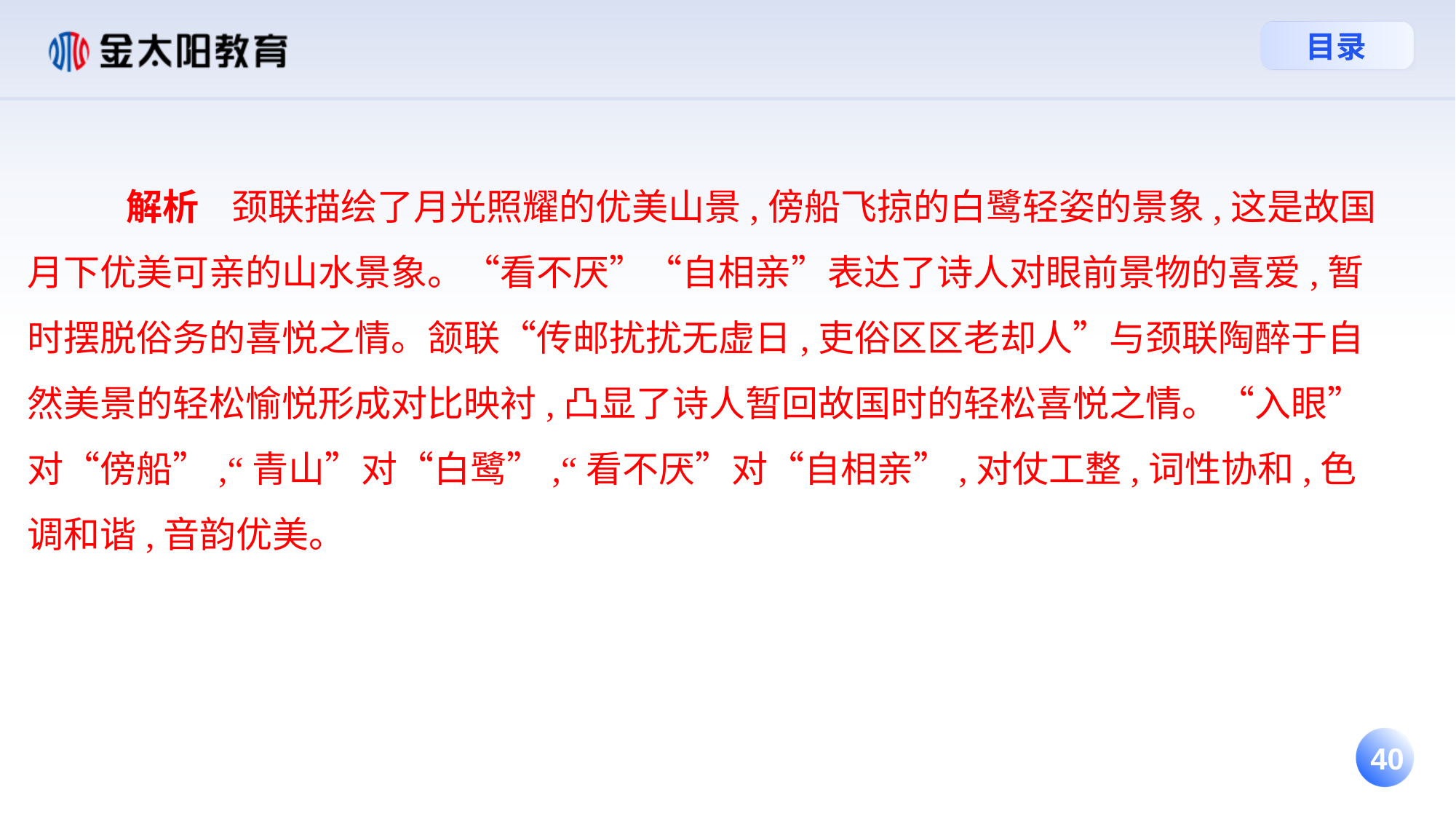

解析    颈联描绘了月光照耀的优美山景,傍船飞掠的白鹭轻姿的景象,这是故国月下优美可亲的山水景象。“看不厌”“自相亲”表达了诗人对眼前景物的喜爱,暂时摆脱俗务的喜悦之情。颔联“传邮扰扰无虚日,吏俗区区老却人”与颈联陶醉于自然美景的轻松愉悦形成对比映衬,凸显了诗人暂回故国时的轻松喜悦之情。“入眼”对“傍船”,“青山”对“白鹭”,“看不厌”对“自相亲”,对仗工整,词性协和,色调和谐,音韵优美。